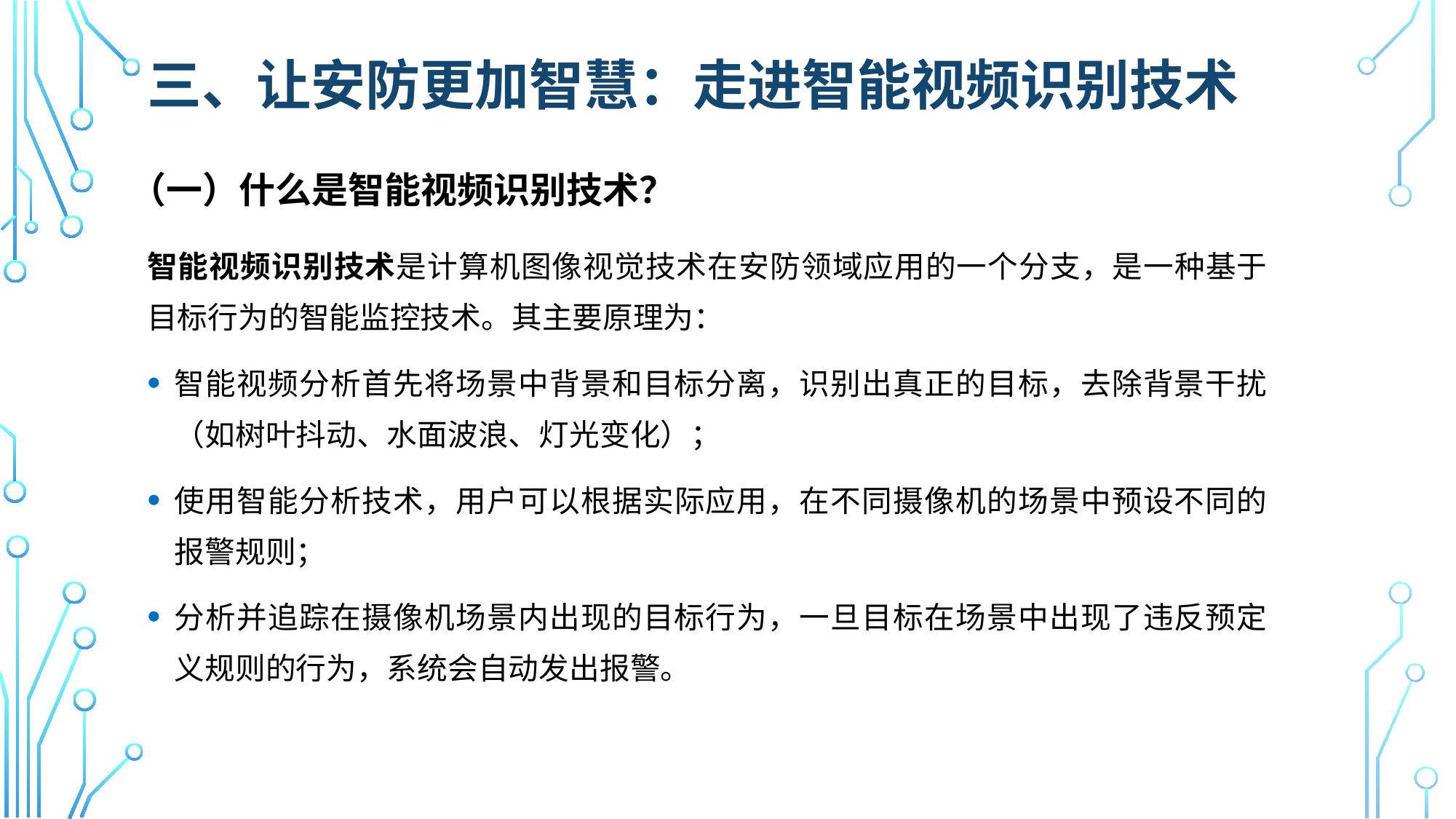

# 三、让安防更加智慧：走进智能视频识别技术
（一）什么是智能视频识别技术？
智能视频识别技术是计算机图像视觉技术在安防领域应用的一个分支，是一种基于目标行为的智能监控技术。其主要原理为：
智能视频分析首先将场景中背景和目标分离，识别出真正的目标，去除背景干扰（如树叶抖动、水面波浪、灯光变化）；
使用智能分析技术，用户可以根据实际应用，在不同摄像机的场景中预设不同的报警规则；
分析并追踪在摄像机场景内出现的目标行为，一旦目标在场景中出现了违反预定义规则的行为，系统会自动发出报警。